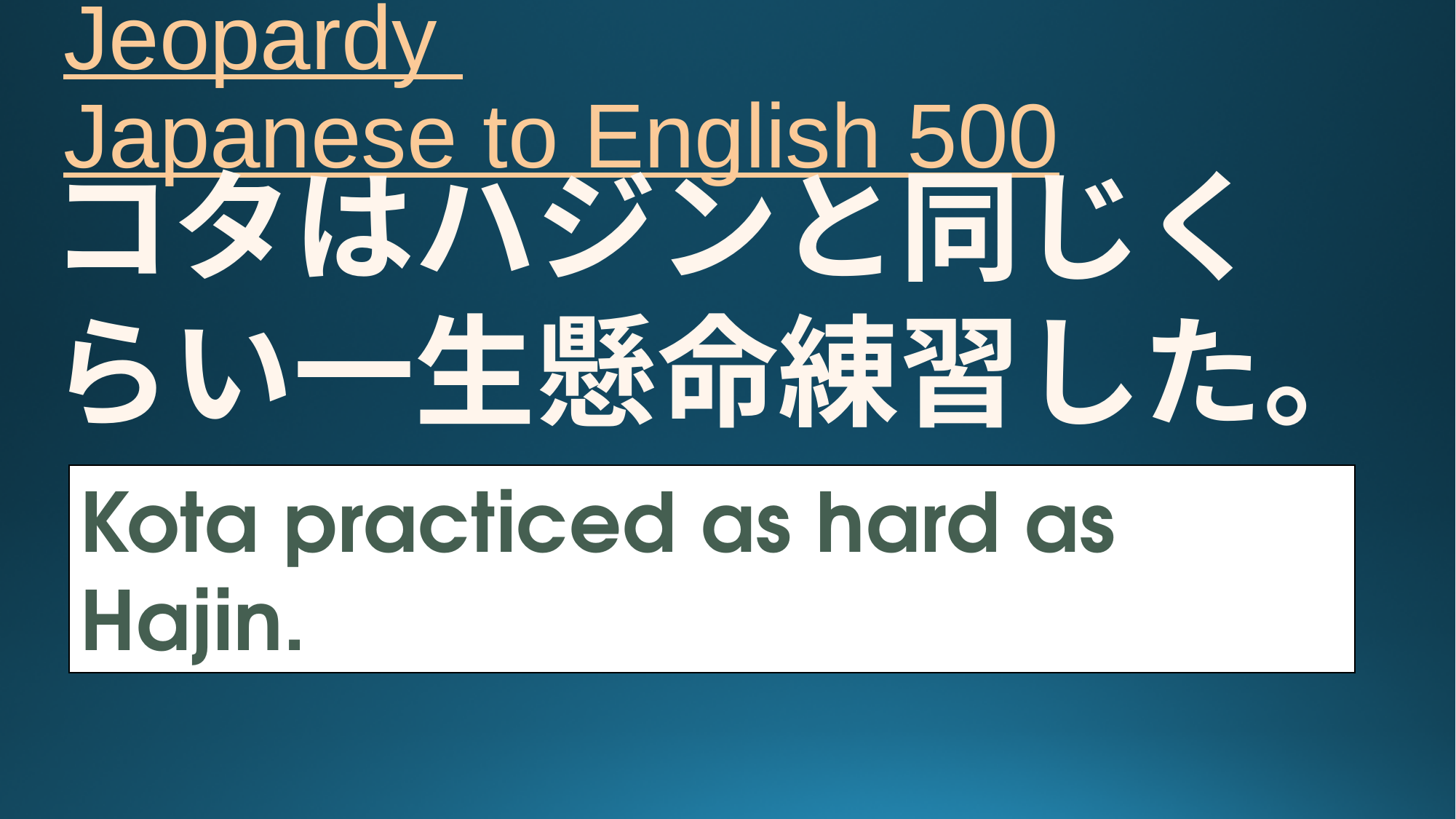

# Jeopardy Japanese to English 500
コタはハジンと同じくらい一生懸命練習した。
Kota practiced as hard as Hajin.